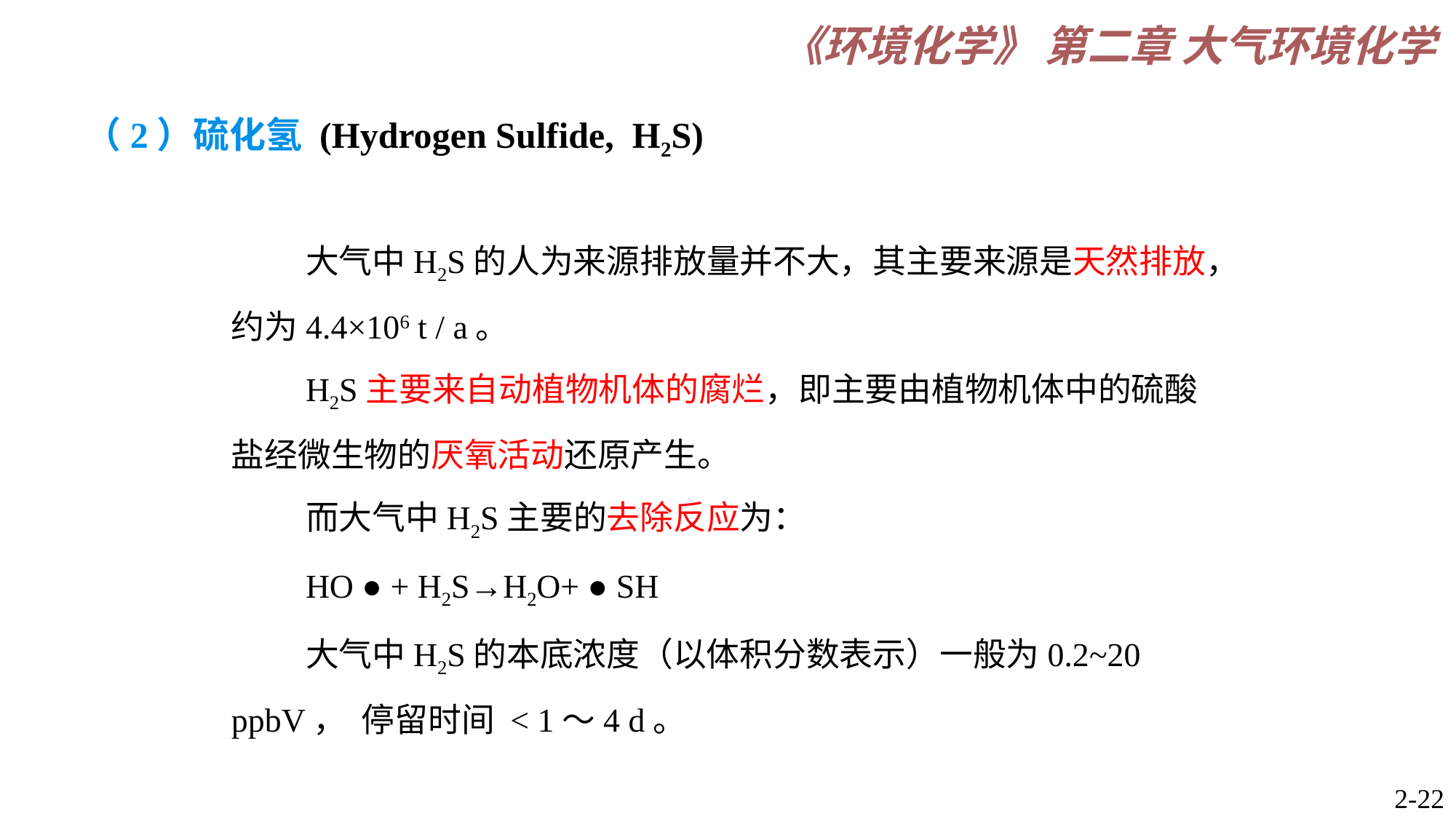

（2）硫化氢 (Hydrogen Sulfide,  H2S)

大气中H2S的人为来源排放量并不大，其主要来源是天然排放，约为4.4×106 t / a。
H2S主要来自动植物机体的腐烂，即主要由植物机体中的硫酸盐经微生物的厌氧活动还原产生。
而大气中H2S主要的去除反应为：
HO ● + H2S→H2O+ ● SH
大气中H2S的本底浓度（以体积分数表示）一般为0.2~20 ppbV，  停留时间 < 1～4 d。
2-22